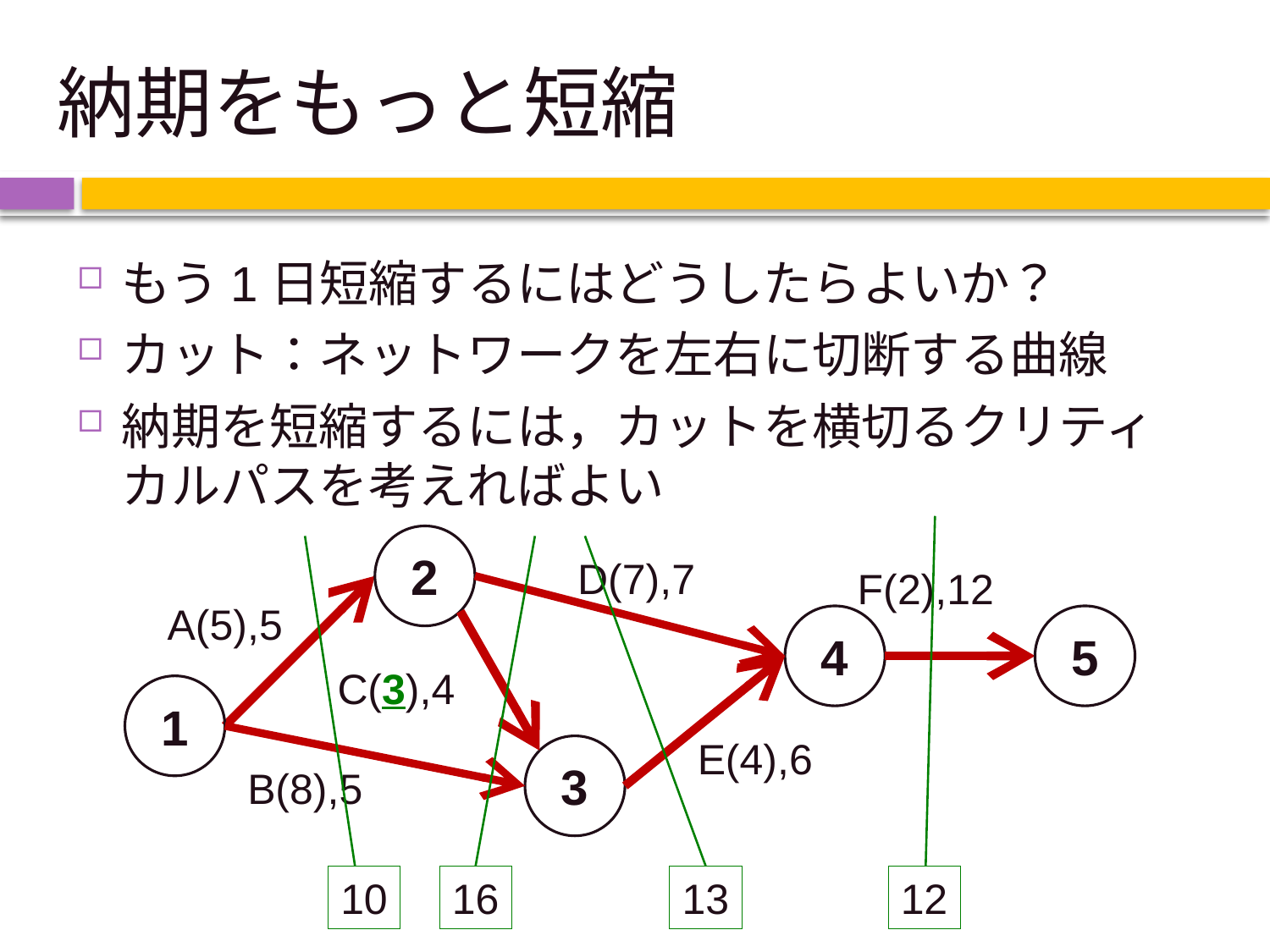

# 納期をもっと短縮
もう1日短縮するにはどうしたらよいか？
カット：ネットワークを左右に切断する曲線
納期を短縮するには，カットを横切るクリティカルパスを考えればよい
2
D(7),7
F(2),12
A(5),5
4
5
C(3),4
1
E(4),6
3
B(8),5
10
16
13
12